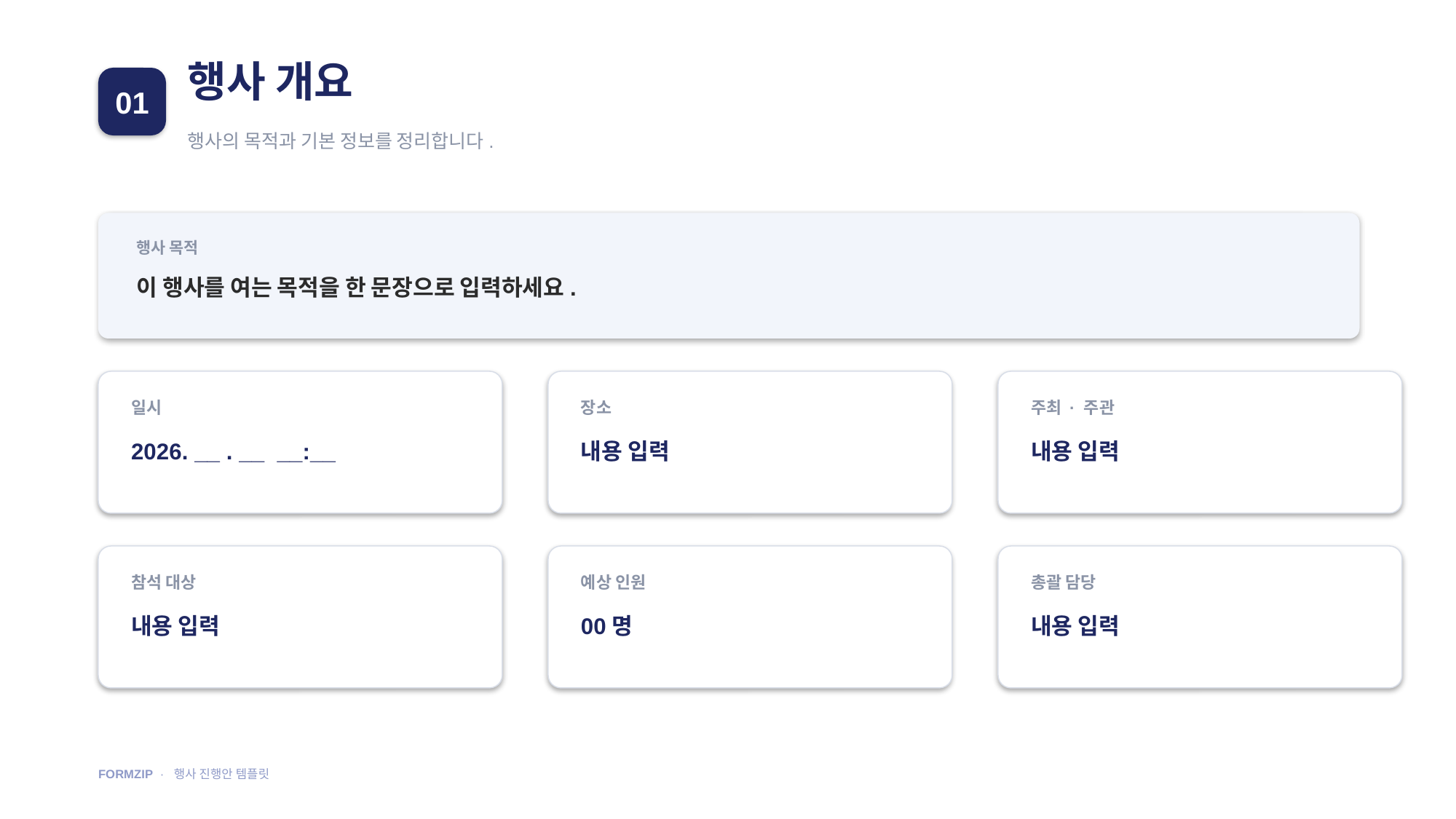

행사 개요
01
행사의 목적과 기본 정보를 정리합니다.

행사 목적
이 행사를 여는 목적을 한 문장으로 입력하세요.

일시
장소
주최 · 주관
2026. __ . __  __:__
내용 입력
내용 입력

참석 대상
예상 인원
총괄 담당
내용 입력
00명
내용 입력
FORMZIP  ·  행사 진행안 템플릿